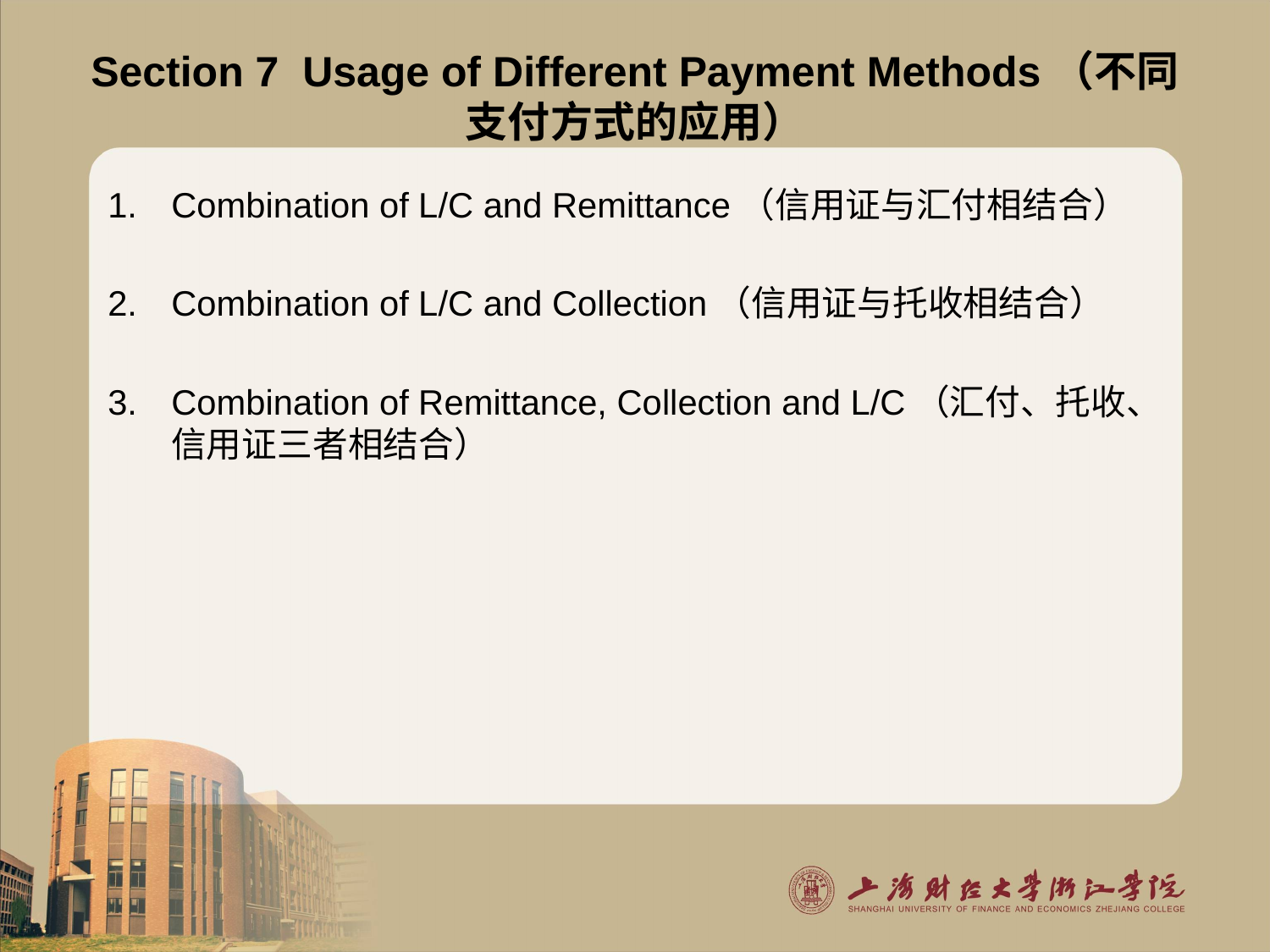

# Section 7  Usage of Different Payment Methods（不同支付方式的应用）
Combination of L/C and Remittance（信用证与汇付相结合）

Combination of L/C and Collection（信用证与托收相结合）

Combination of Remittance, Collection and L/C（汇付、托收、信用证三者相结合）